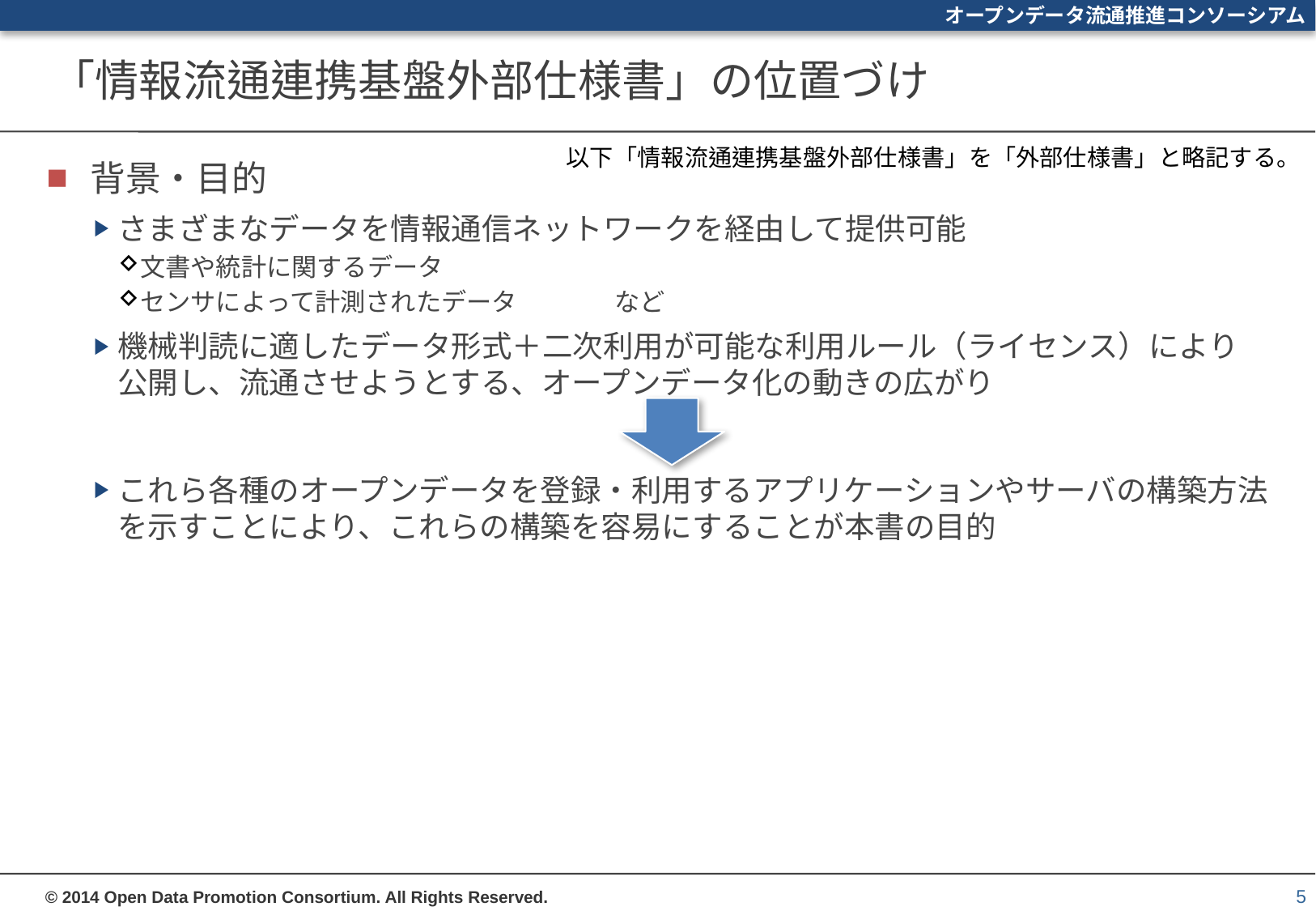

# 「情報流通連携基盤外部仕様書」の位置づけ
以下「情報流通連携基盤外部仕様書」を「外部仕様書」と略記する。
背景・目的
さまざまなデータを情報通信ネットワークを経由して提供可能
文書や統計に関するデータ
センサによって計測されたデータ	など
機械判読に適したデータ形式＋二次利用が可能な利用ルール（ライセンス）により
公開し、流通させようとする、オープンデータ化の動きの広がり

これら各種のオープンデータを登録・利用するアプリケーションやサーバの構築方法を示すことにより、これらの構築を容易にすることが本書の目的

5